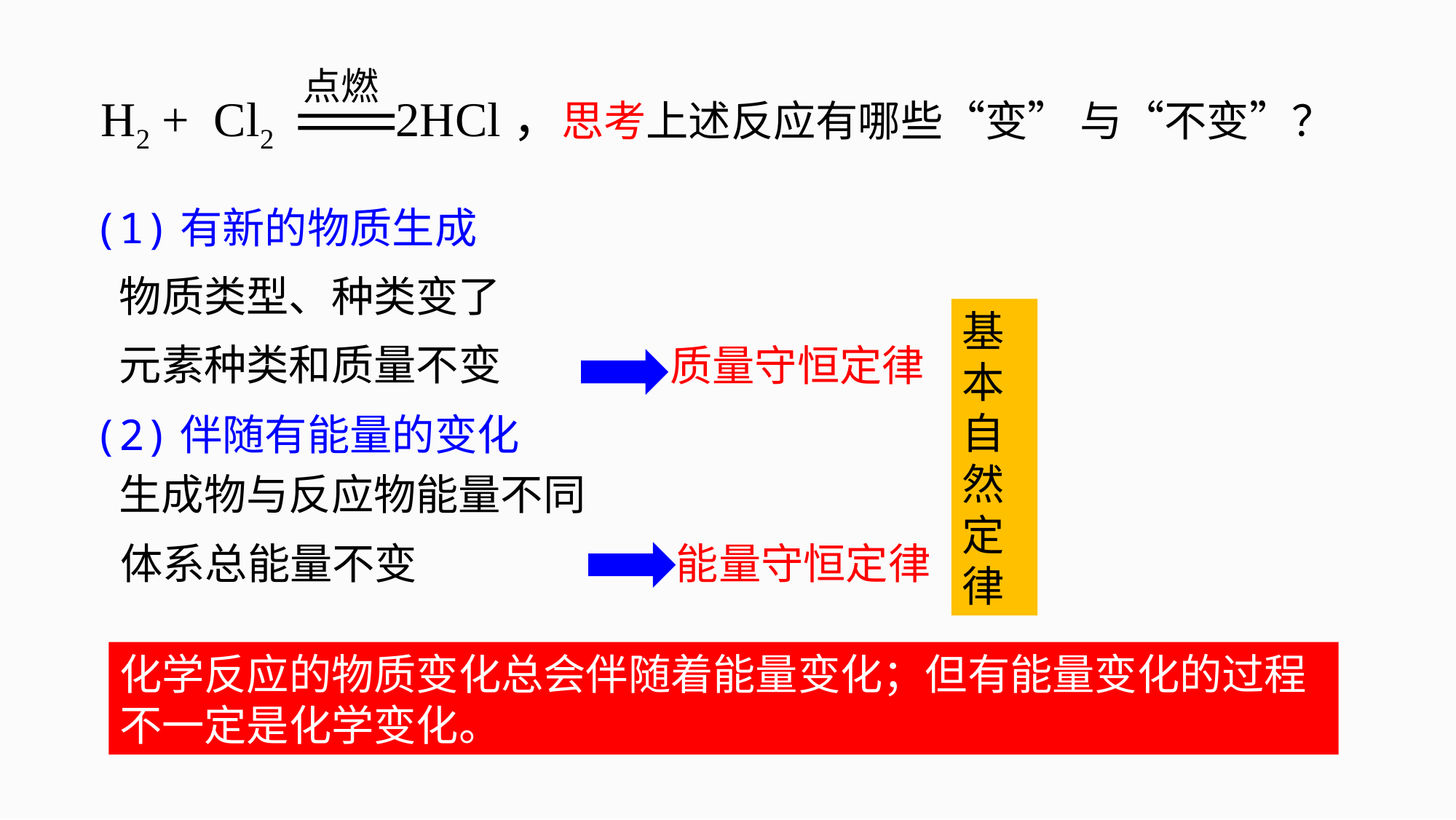

点燃
  H2 +  Cl2          2HCl，思考上述反应有哪些“变” 与“不变”？

(1)有新的物质生成
物质类型、种类变了
基本自然定律
元素种类和质量不变
质量守恒定律

(2)伴随有能量的变化
生成物与反应物能量不同
体系总能量不变
能量守恒定律

化学反应的物质变化总会伴随着能量变化；但有能量变化的过程不一定是化学变化。